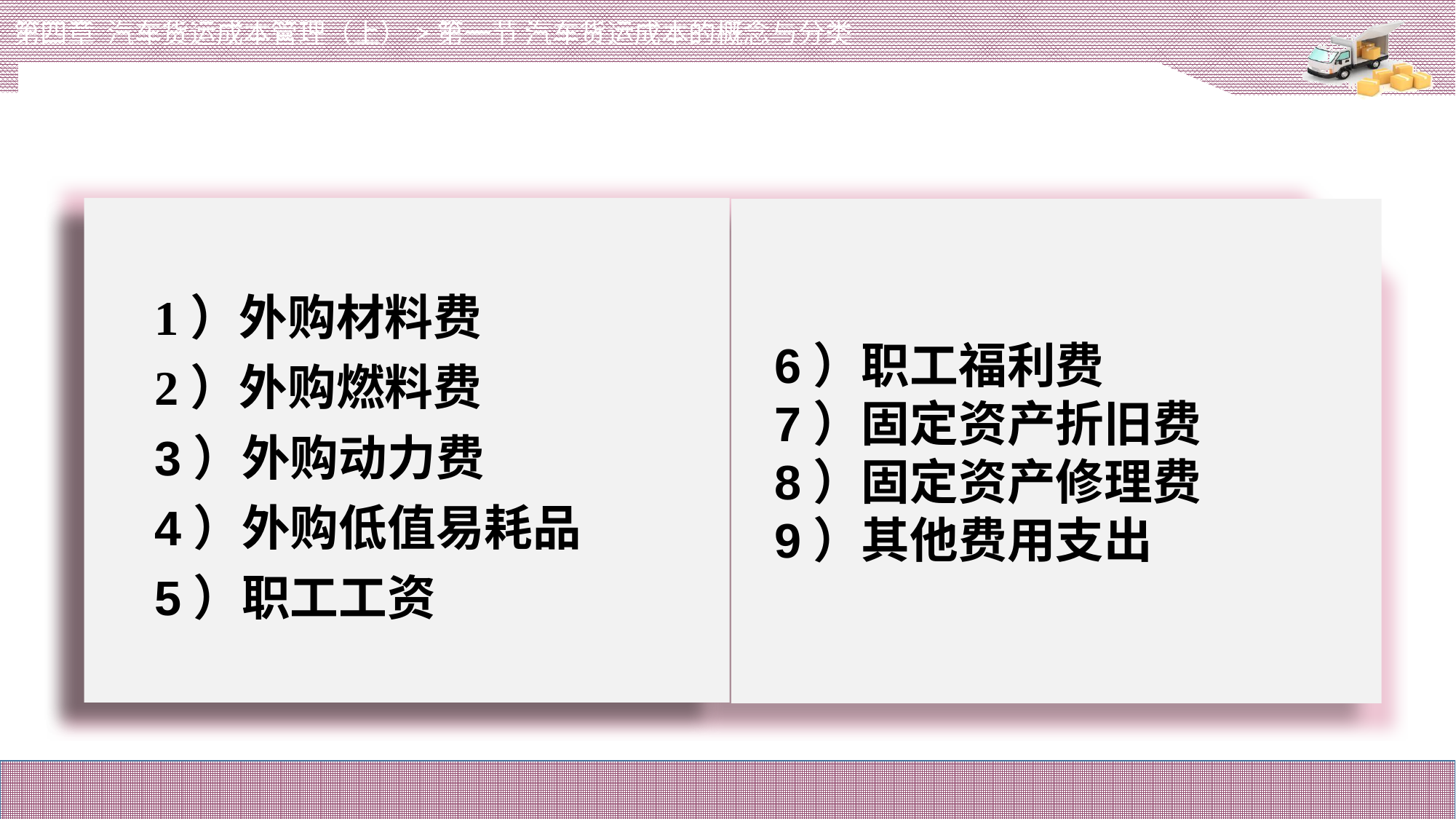

第四章  汽车货运成本管理（上）>第一节 汽车货运成本的概念与分类
1）外购材料费
2）外购燃料费
3）外购动力费
4）外购低值易耗品
5）职工工资
# 1）外购材料费。
2）外购燃料费。
3）外购动力费。
4）外购低值易耗品。
5）职工工资。

6）职工福利费
7）固定资产折旧费
8）固定资产修理费
9）其他费用支出